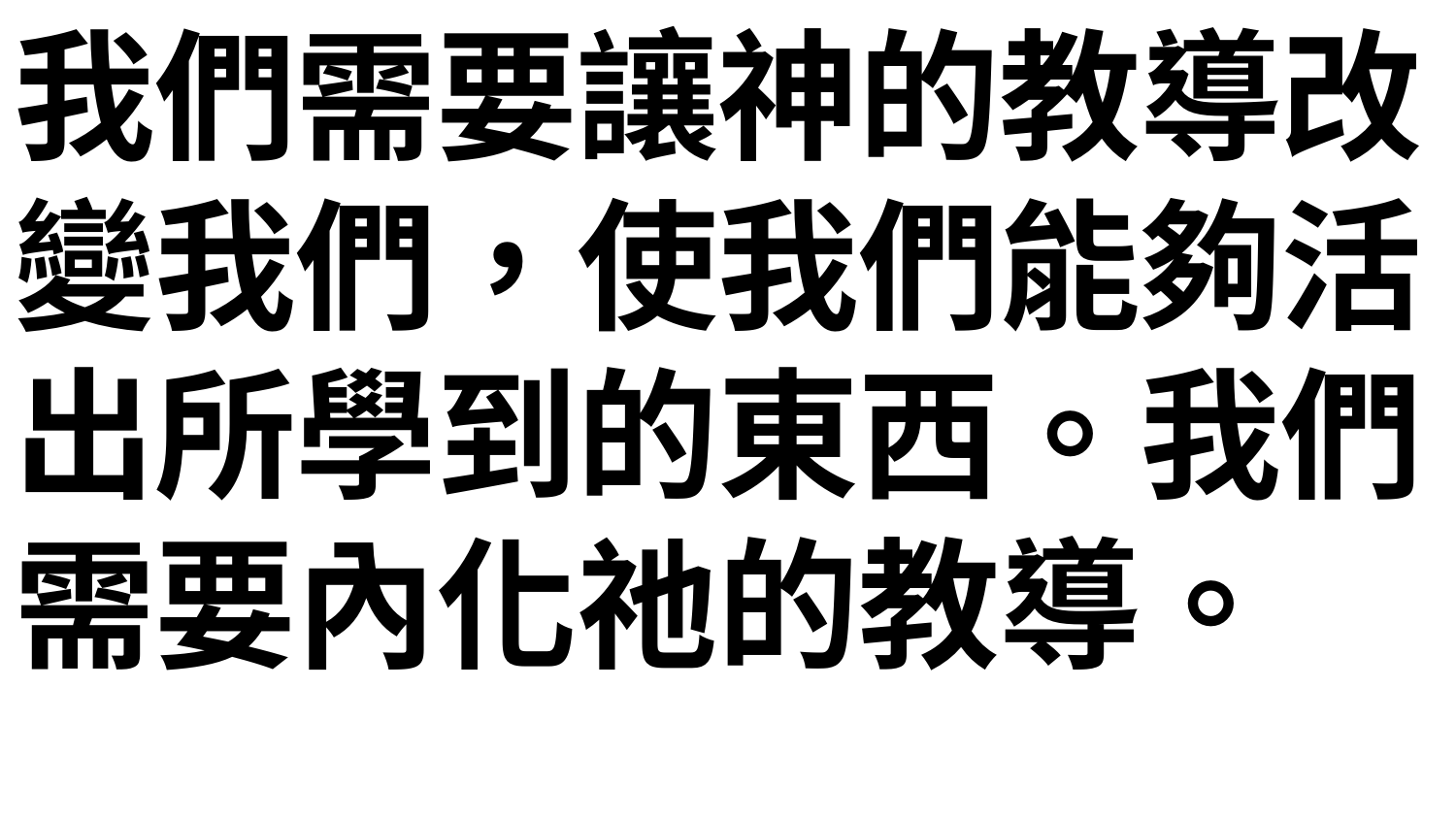

我們需要讓神的教導改變我們，使我們能夠活出所學到的東西。我們需要內化祂的教導。